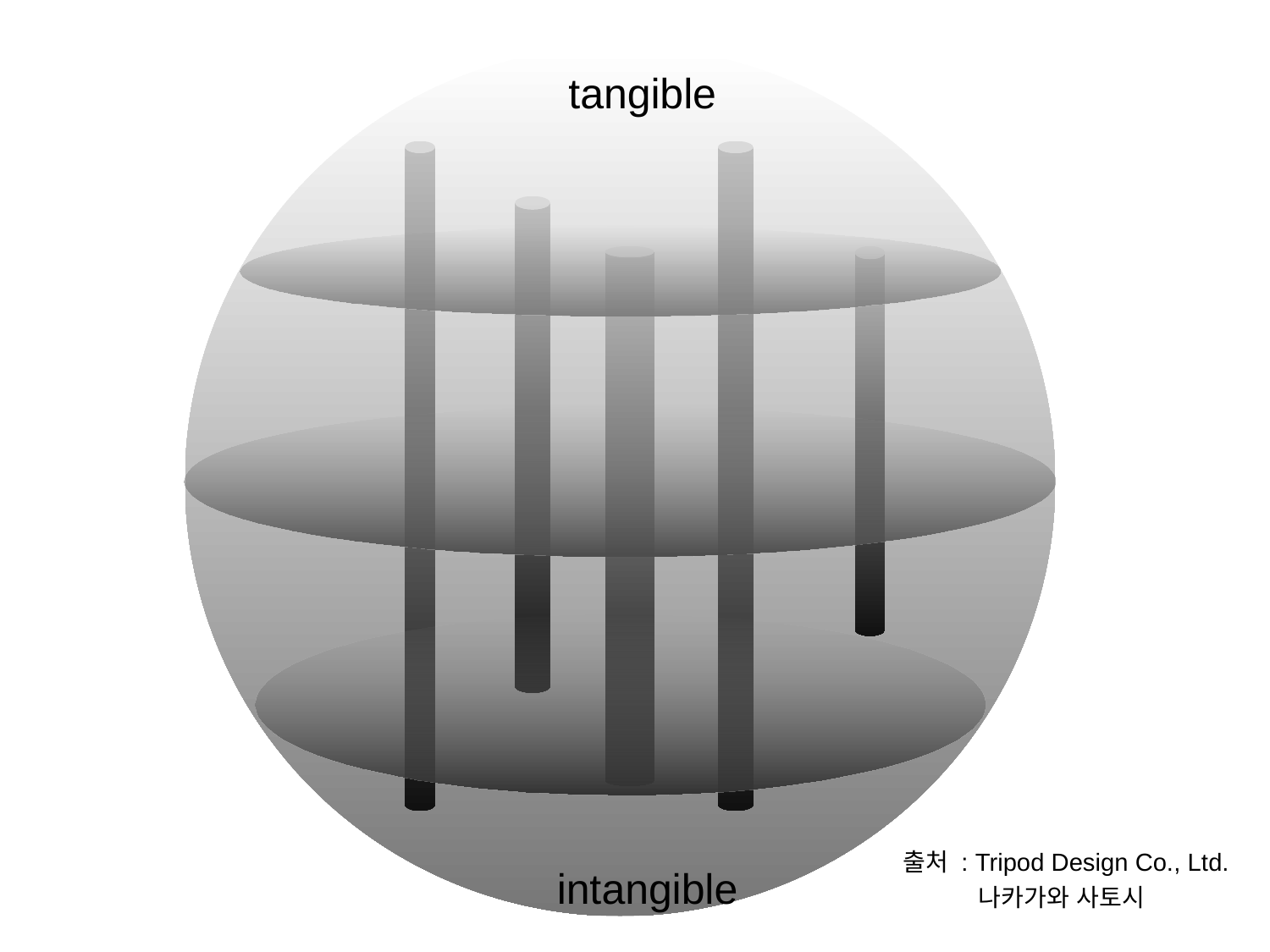

tangible

출처 : Tripod Design Co., Ltd.
          나카가와 사토시
intangible